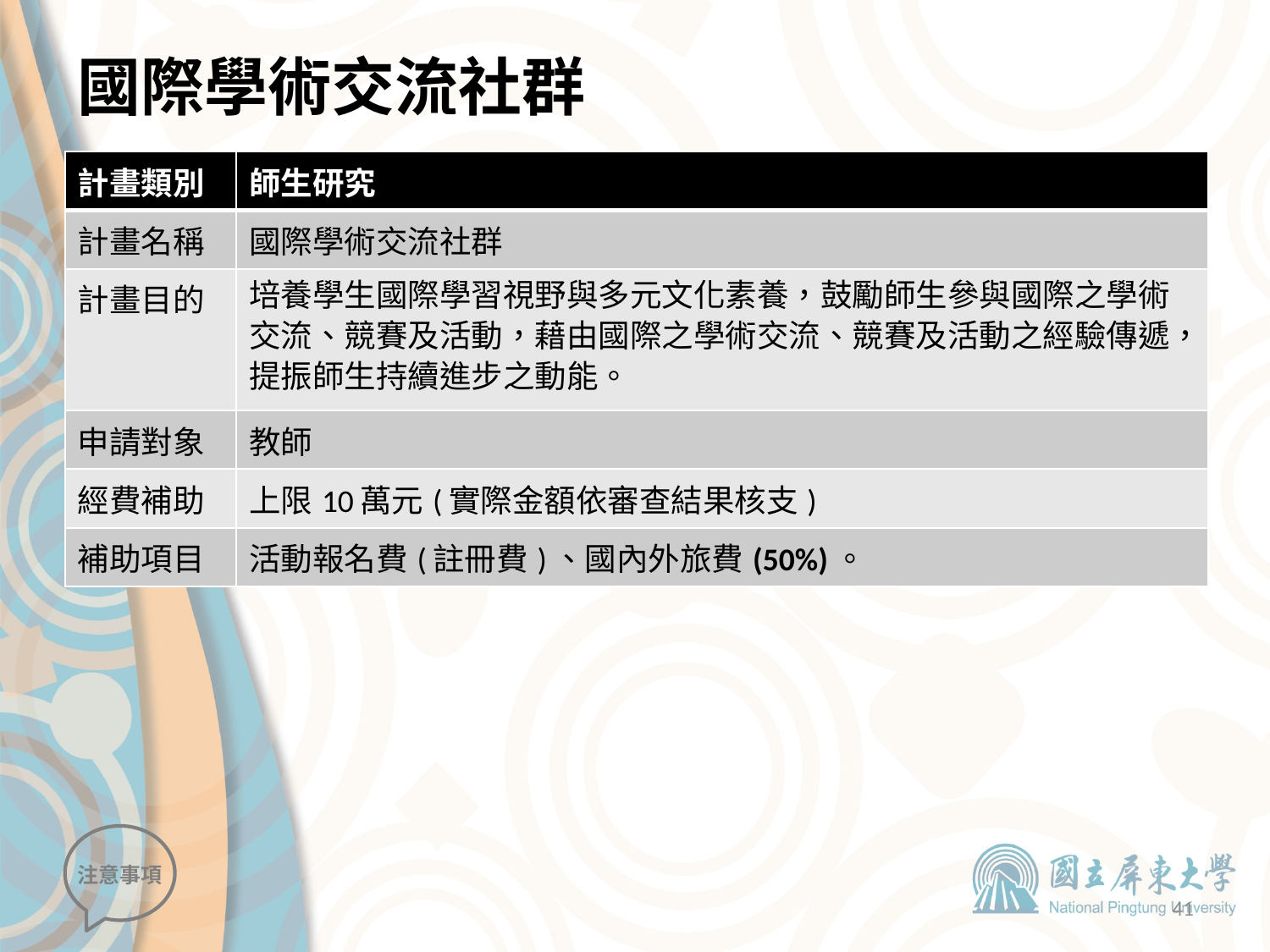

# 國際學術交流社群
| 計畫類別 | 師生研究 |
| --- | --- |
| 計畫名稱 | 國際學術交流社群 |
| 計畫目的 | 培養學生國際學習視野與多元文化素養，鼓勵師生參與國際之學術交流、競賽及活動，藉由國際之學術交流、競賽及活動之經驗傳遞，提振師生持續進步之動能。 |
| 申請對象 | 教師 |
| 經費補助 | 上限10萬元(實際金額依審查結果核支) |
| 補助項目 | 活動報名費(註冊費)、國內外旅費(50%)。 |

注意事項
41